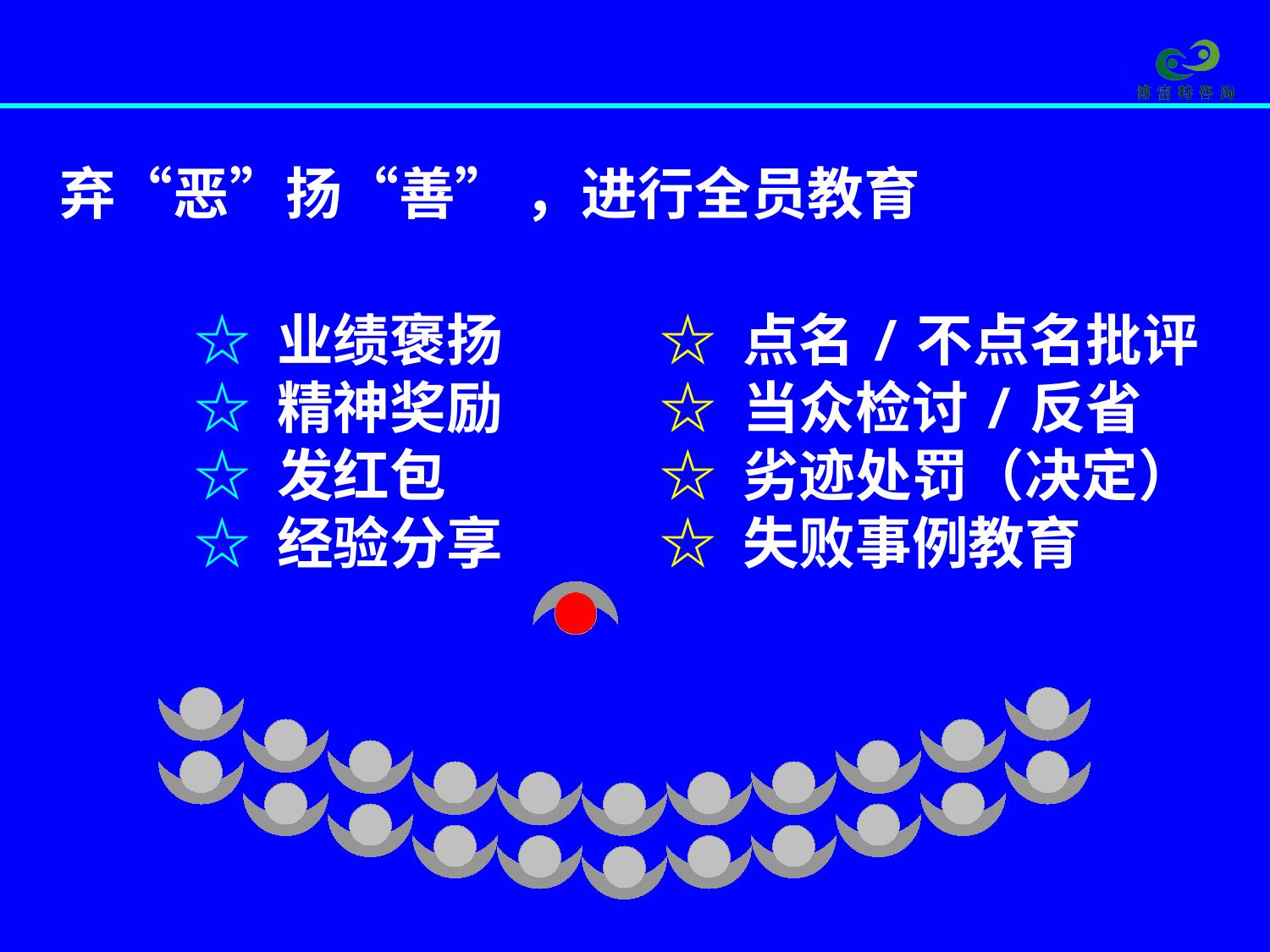

弃“恶”扬“善” ，进行全员教育
☆ 业绩褒扬
☆ 精神奖励
☆ 发红包
☆ 经验分享
☆ 点名/不点名批评
☆ 当众检讨/反省
☆ 劣迹处罚（决定）
☆ 失败事例教育

#